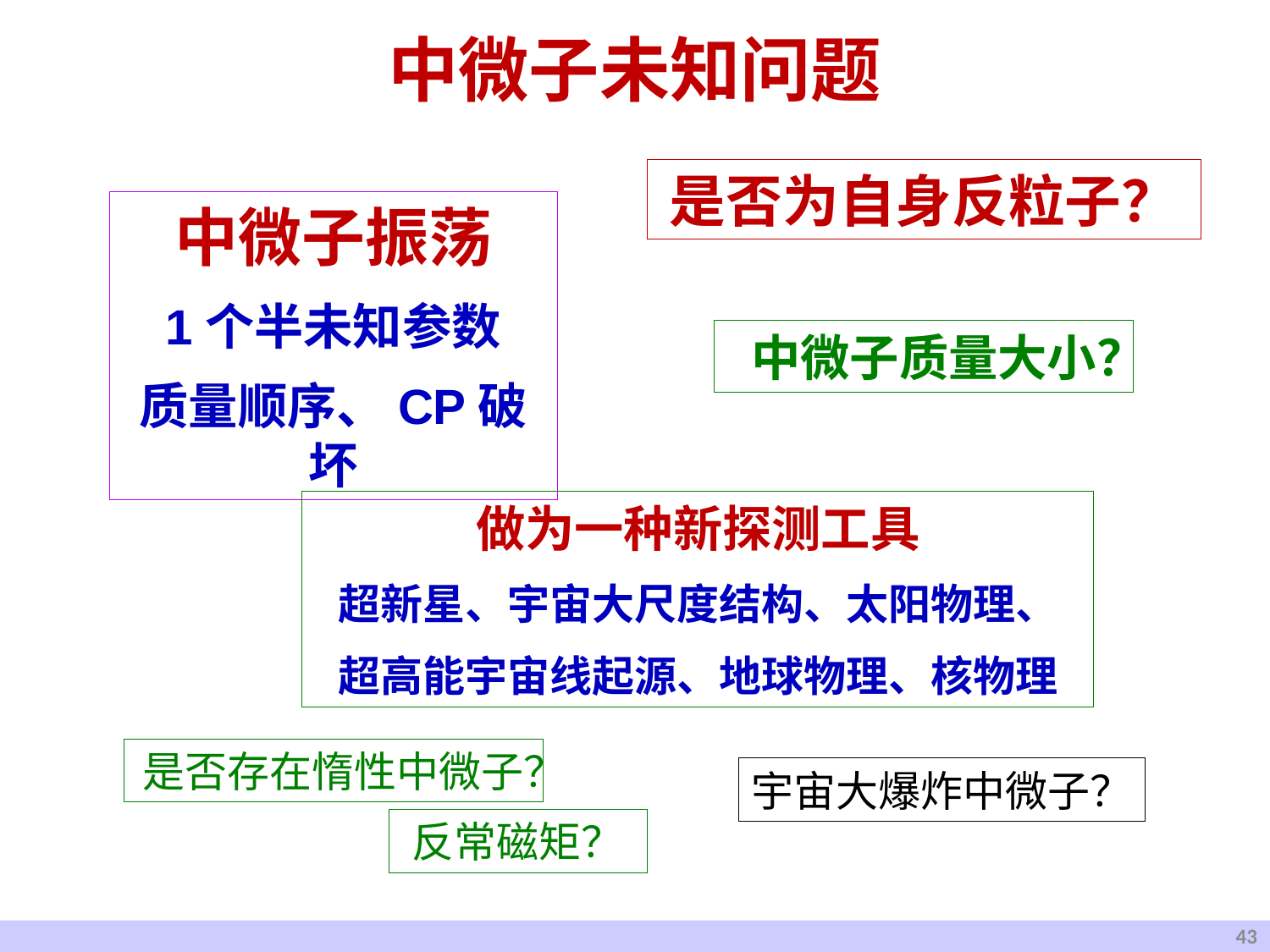

# 中微子未知问题
是否为自身反粒子？
中微子振荡
1个半未知参数
质量顺序、CP破坏
中微子质量大小？
做为一种新探测工具
超新星、宇宙大尺度结构、太阳物理、
超高能宇宙线起源、地球物理、核物理
是否存在惰性中微子？
宇宙大爆炸中微子？
反常磁矩？
43